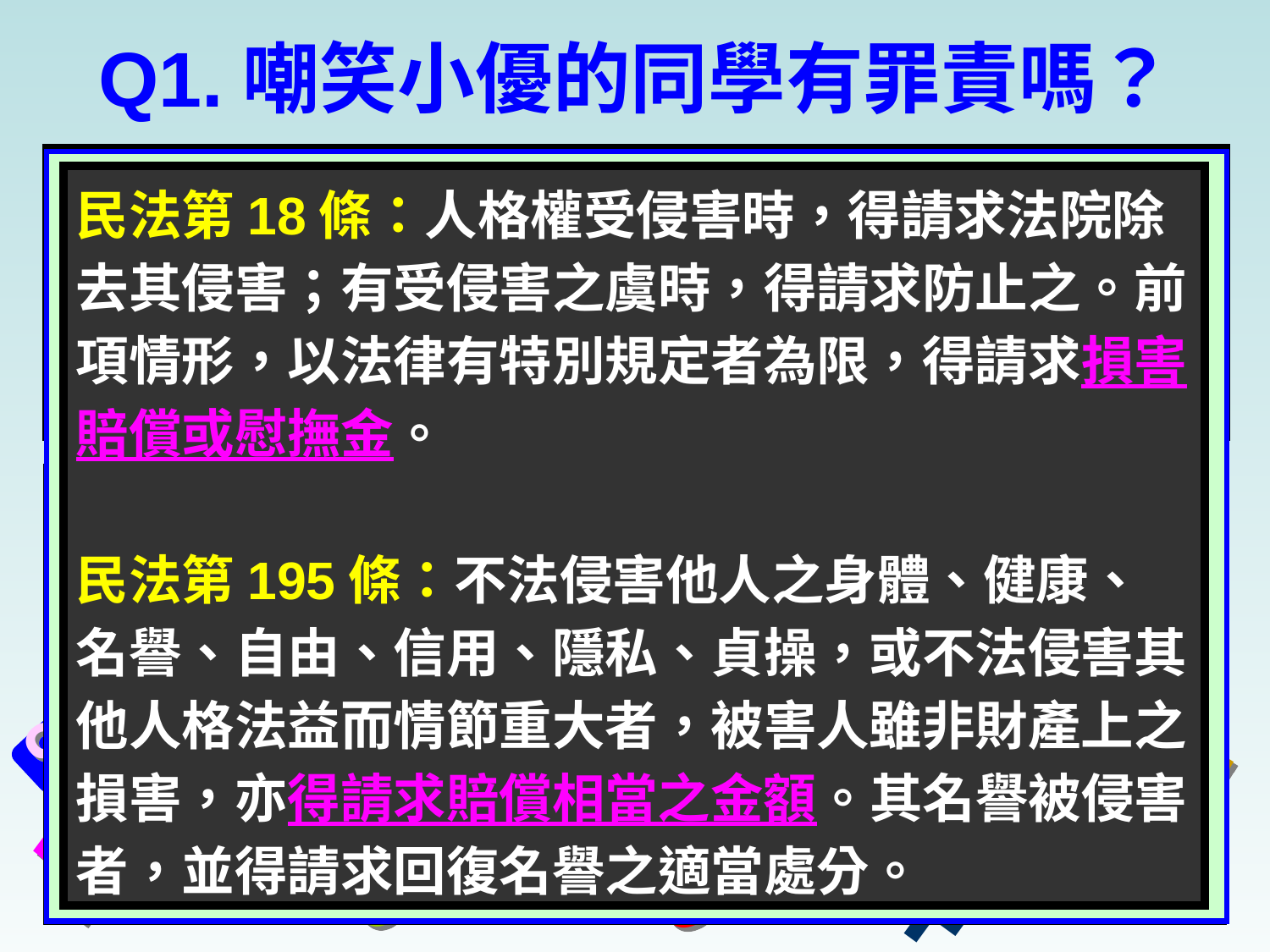

# Q1.嘲笑小優的同學有罪責嗎？
刑法第309條：公然侮辱人者，處拘役或三百元以下罰金。 以強暴（如：丟雞蛋、吐口水、拉扯頭髮）犯前項之罪者，處一年以下有期徒刑、拘役或五百元以下罰金。
【法律小辭典～公然侮辱罪】
1、以抽象的語言、文字、姿態動作公開攻擊 他人名譽的行為皆屬之。私下行為不成立，但網路上符合公開條件！
2、被侮辱的人不需要當場聽見，事後知道也可提起訴訟。
3、被侮辱的對象不一定是人，法人亦可。所 以侮辱某某公司也不行。
4、本罪屬告訴乃論。
民法第18條：人格權受侵害時，得請求法院除去其侵害；有受侵害之虞時，得請求防止之。前項情形，以法律有特別規定者為限，得請求損害賠償或慰撫金。

民法第195條：不法侵害他人之身體、健康、名譽、自由、信用、隱私、貞操，或不法侵害其他人格法益而情節重大者，被害人雖非財產上之損害，亦得請求賠償相當之金額。其名譽被侵害者，並得請求回復名譽之適當處分。
刑法第310條：意圖散布於眾，而指摘或傳述足以毀損他人名譽之事者，為誹謗罪，處一年以下有期徒刑、拘役或五百元以下罰金。散布文字、圖畫犯前項之罪者，處二年以下有期徒刑、拘役或一千元以下罰金。對於所誹謗之事，能證明其為真實者，不罰。但涉於私德而與公共利益無關者，不在此限。